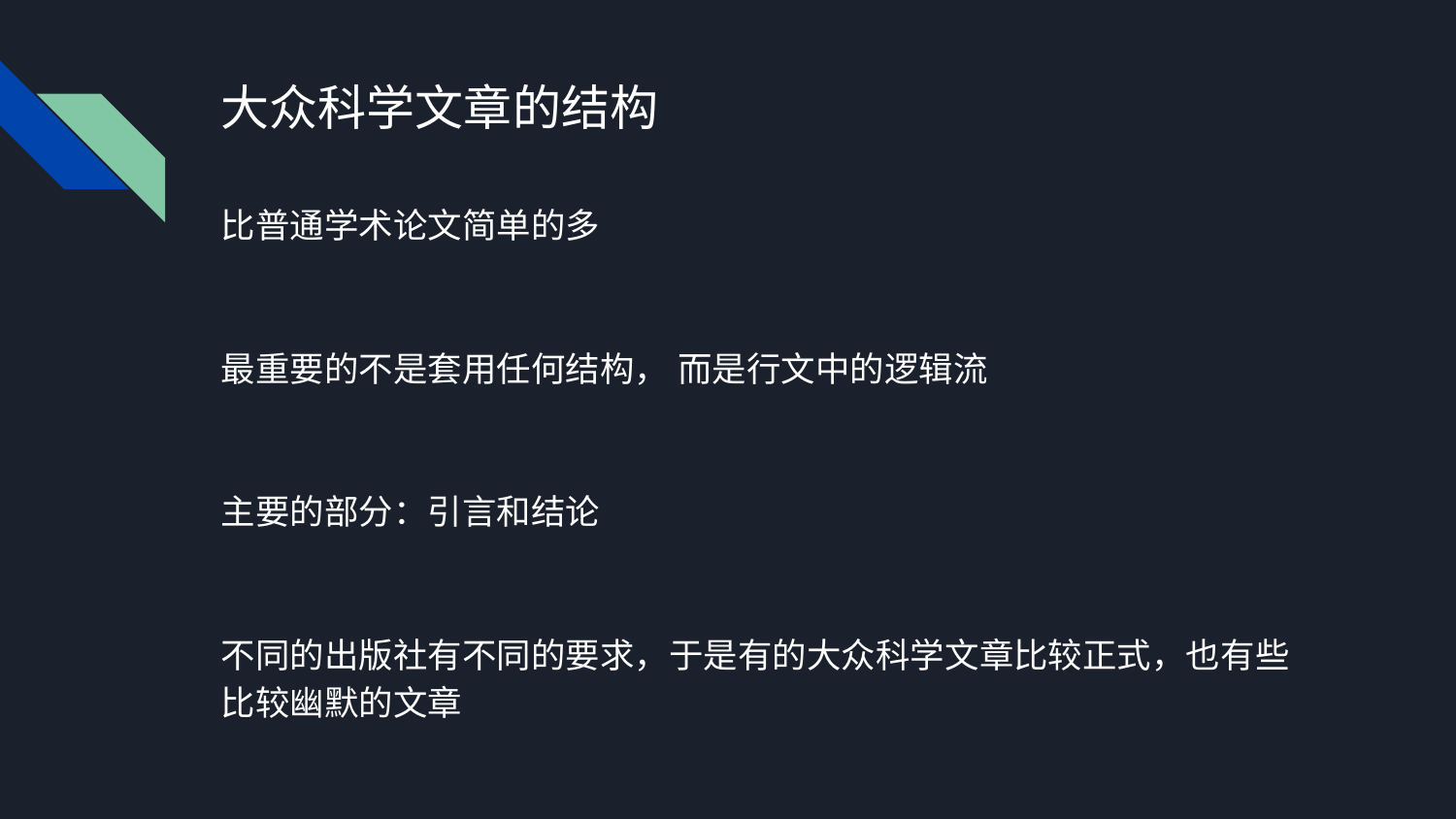

# 大众科学文章的结构
比普通学术论文简单的多

最重要的不是套用任何结构， 而是行文中的逻辑流

主要的部分：引言和结论

不同的出版社有不同的要求，于是有的大众科学文章比较正式，也有些比较幽默的文章